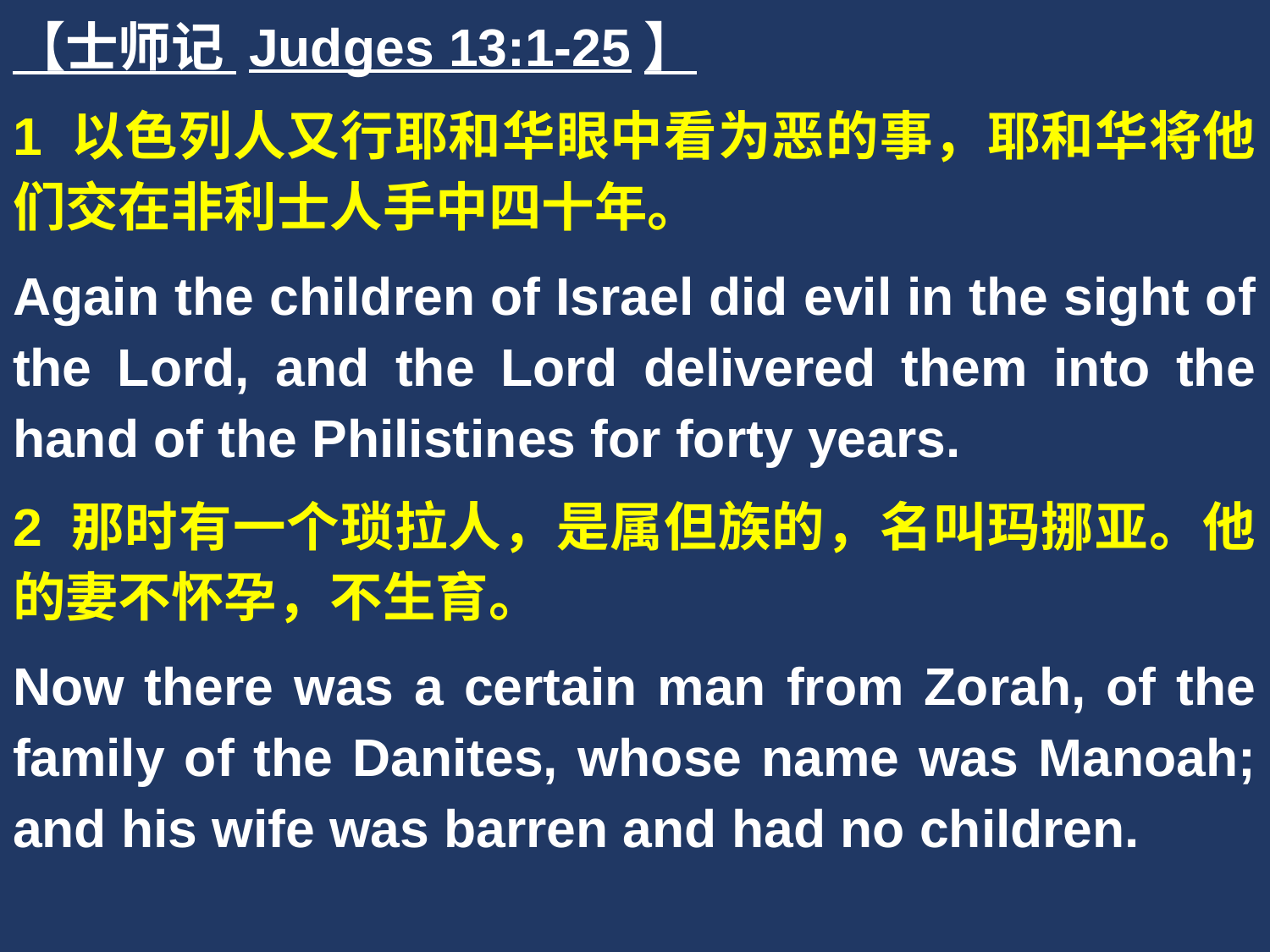

【士师记 Judges 13:1-25】
1 以色列人又行耶和华眼中看为恶的事，耶和华将他们交在非利士人手中四十年。
Again the children of Israel did evil in the sight of the Lord, and the Lord delivered them into the hand of the Philistines for forty years.
2 那时有一个琐拉人，是属但族的，名叫玛挪亚。他的妻不怀孕，不生育。
Now there was a certain man from Zorah, of the family of the Danites, whose name was Manoah; and his wife was barren and had no children.